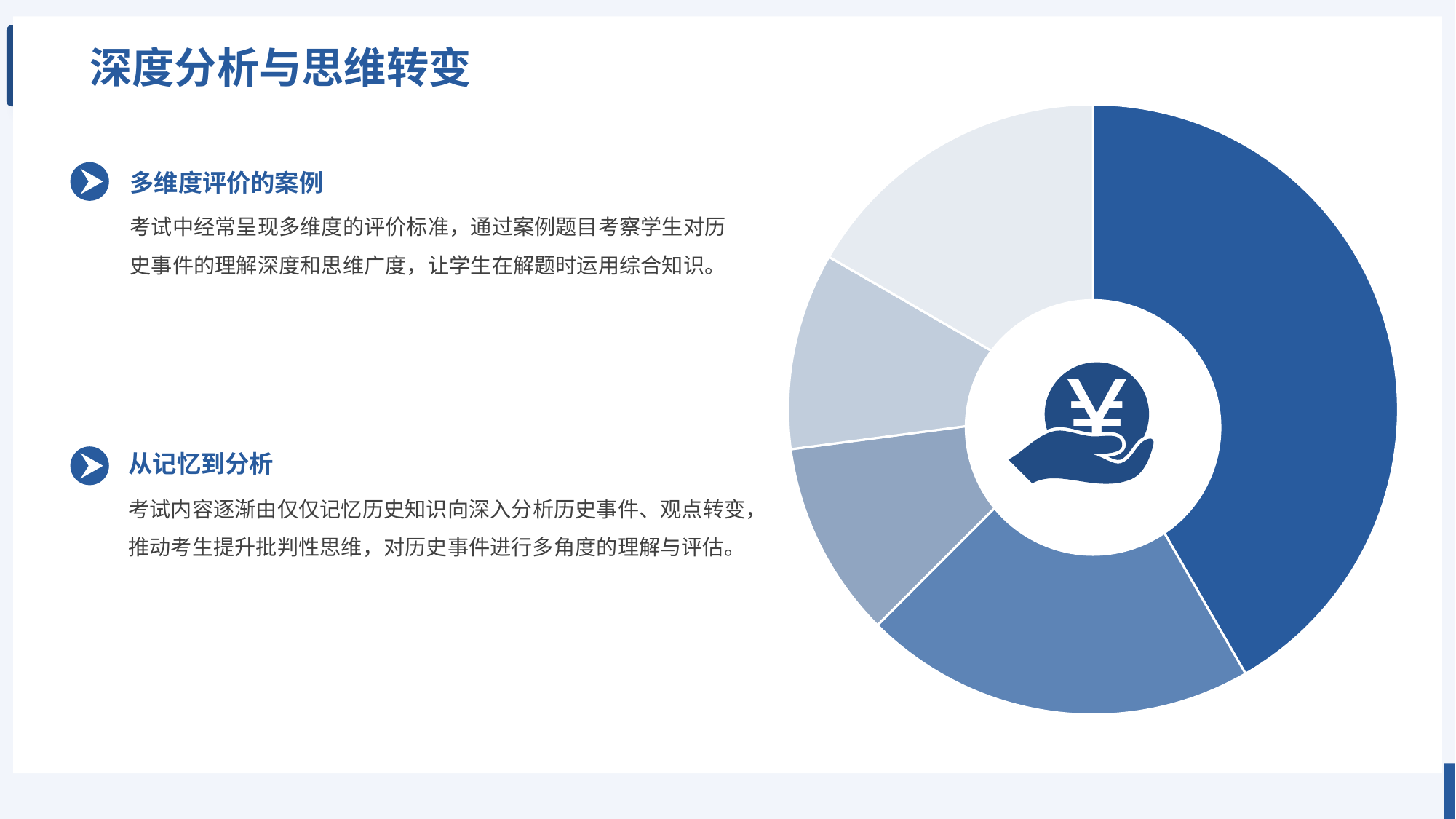

深度分析与思维转变

### Chart

| Category | 销售额 |
|---|---|
| 仪器设备 | 2.0 |
| 材料费 | 1.0 |
| 会议差旅费 | 0.5 |
| 管理费 | 0.5 |
| 科研业务费 | 0.8 |

多维度评价的案例
考试中经常呈现多维度的评价标准，通过案例题目考察学生对历史事件的理解深度和思维广度，让学生在解题时运用综合知识。

从记忆到分析

考试内容逐渐由仅仅记忆历史知识向深入分析历史事件、观点转变，推动考生提升批判性思维，对历史事件进行多角度的理解与评估。